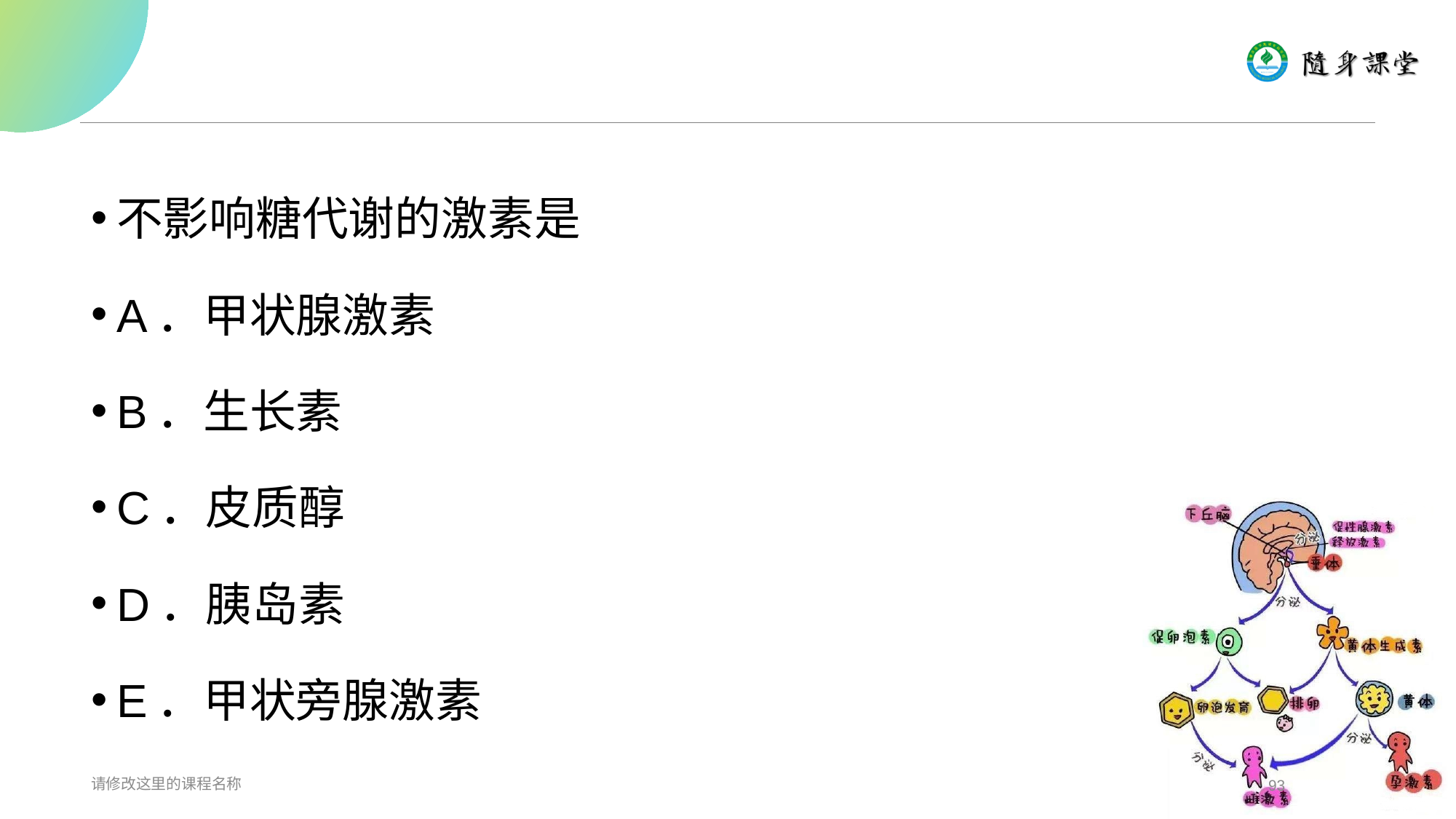

#
不影响糖代谢的激素是
A．甲状腺激素
B．生长素
C．皮质醇
D．胰岛素
E．甲状旁腺激素
请修改这里的课程名称
93